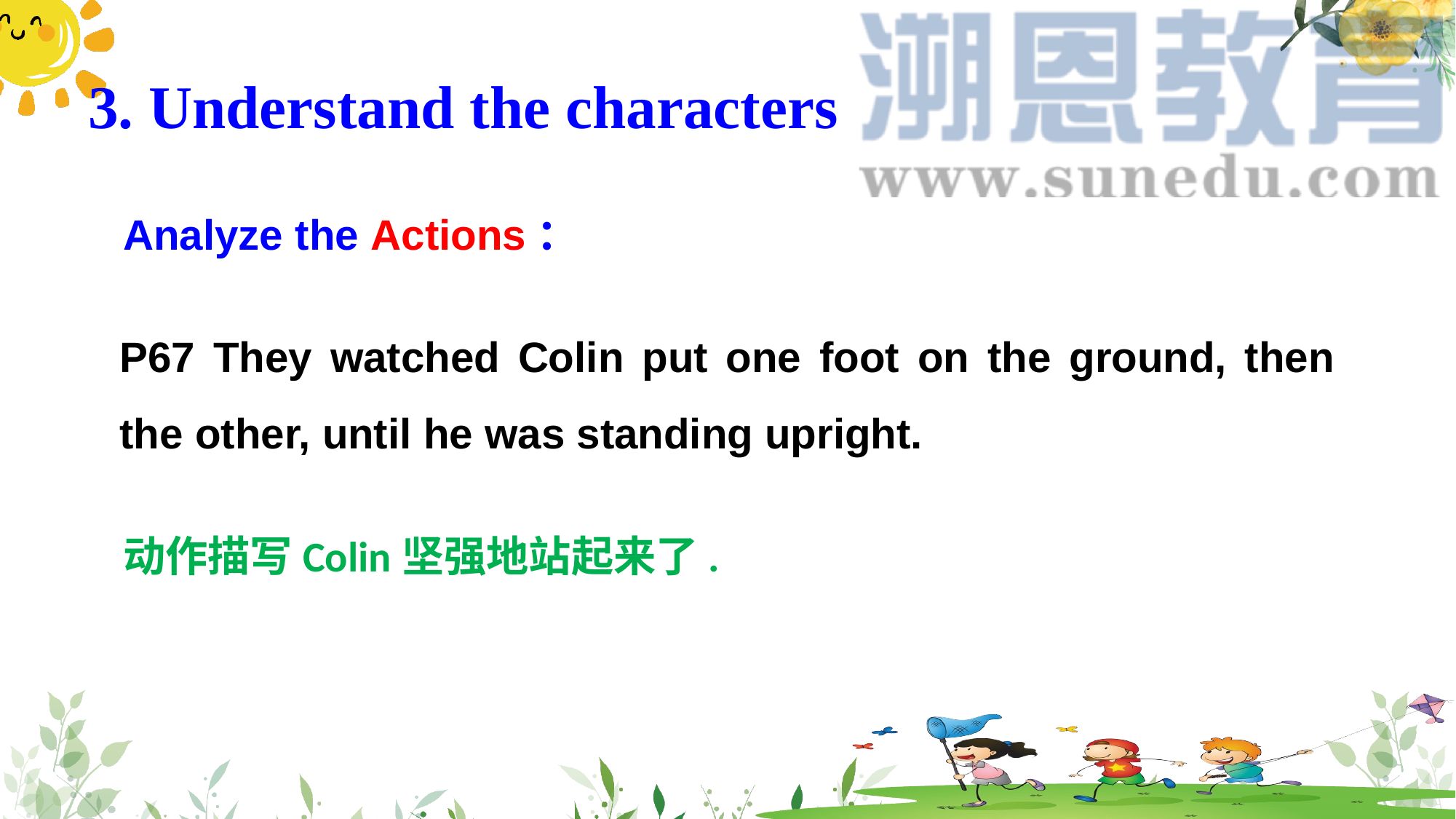

3. Understand the characters
Analyze the Actions：
P67 They watched Colin put one foot on the ground, then the other, until he was standing upright.
动作描写Colin坚强地站起来了.